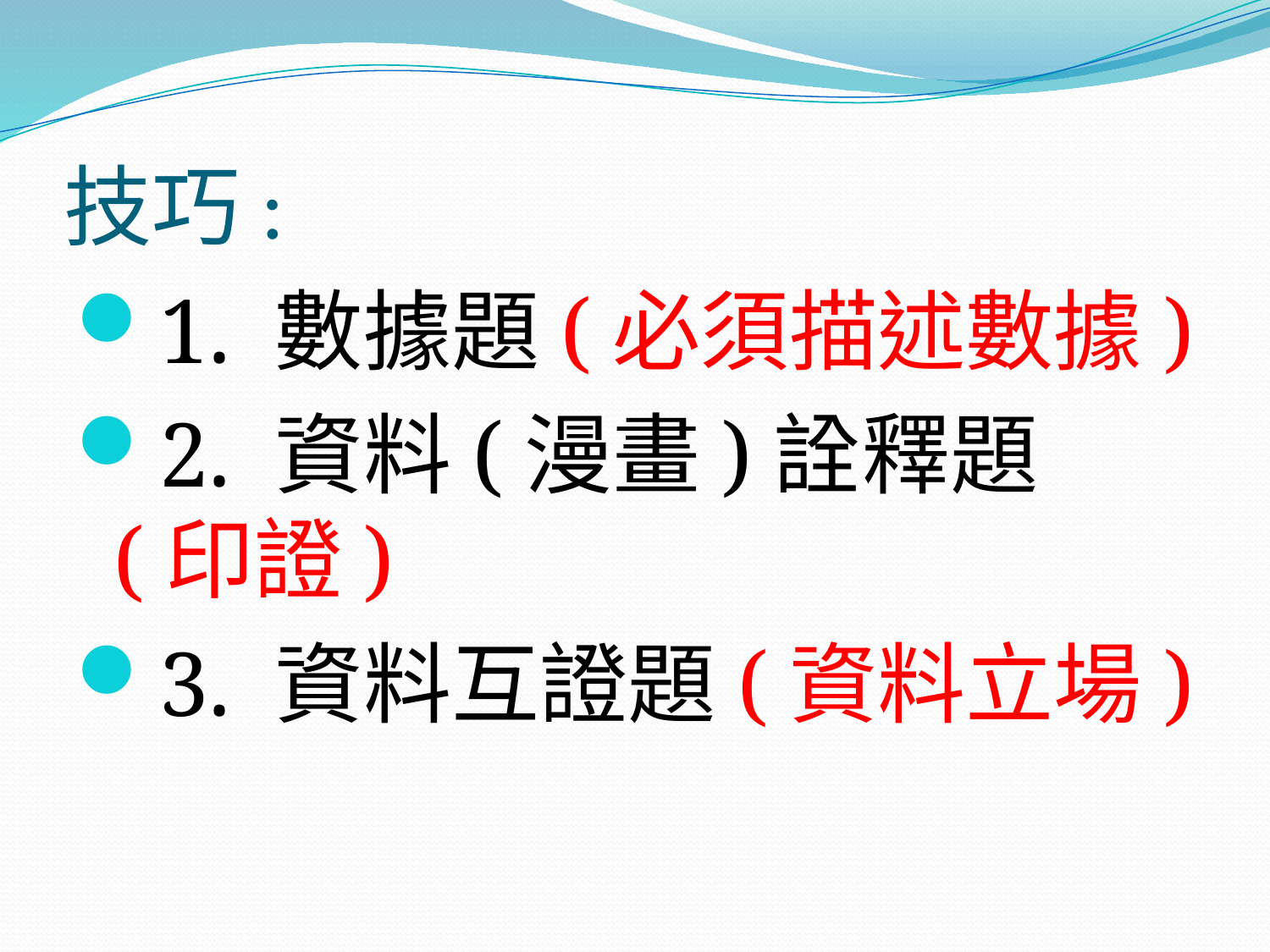

# 技巧:
1. 數據題(必須描述數據)
2. 資料(漫畫)詮釋題(印證)
3. 資料互證題(資料立場)